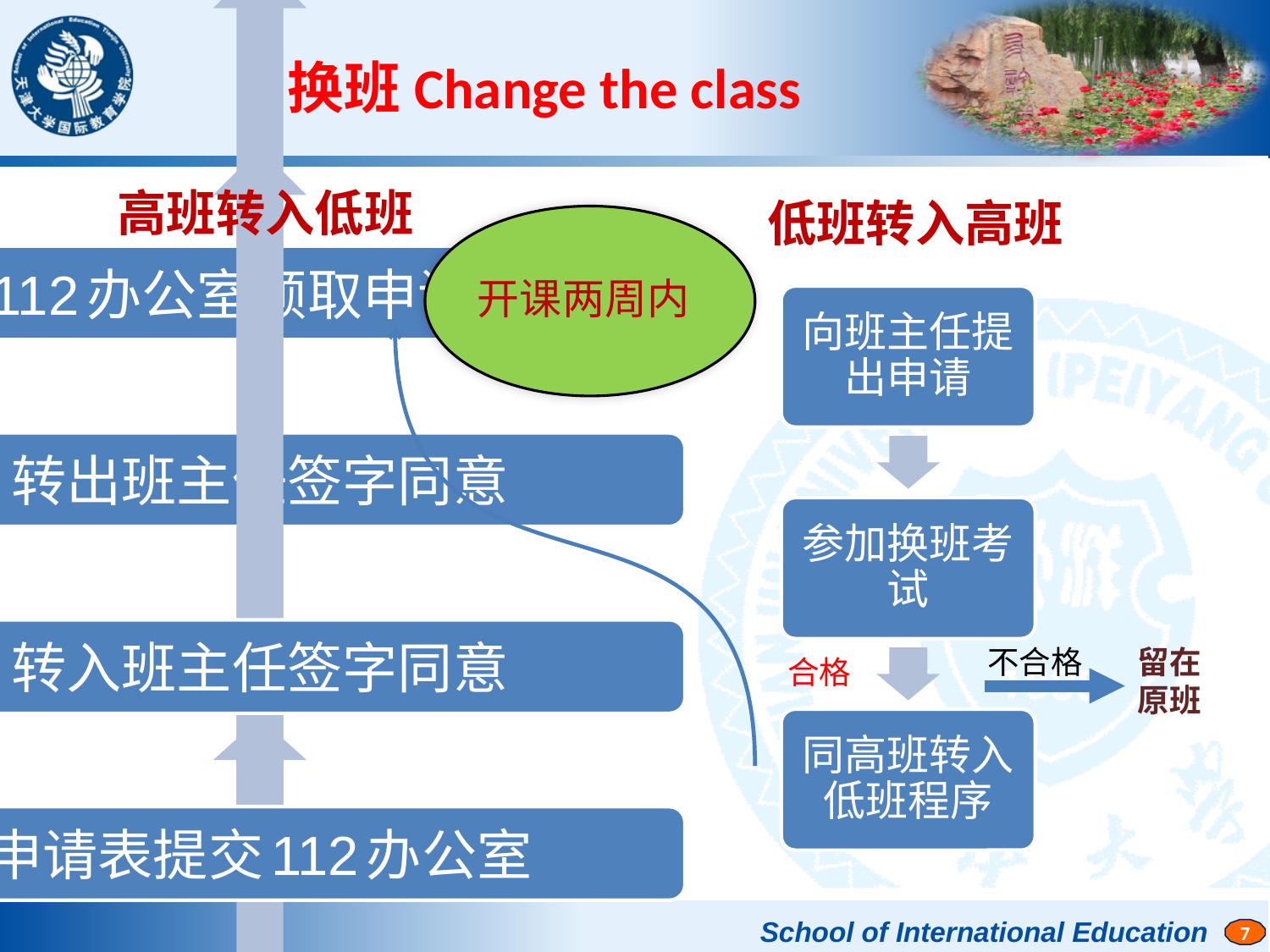

换班Change the class
高班转入低班
低班转入高班

112办公室领取申请表
转出班主任签字同意
转入班主任签字同意
申请表提交112办公室
开课两周内
向班主任提出申请

参加换班考试

同高班转入低班程序
不合格
留在原班
合格